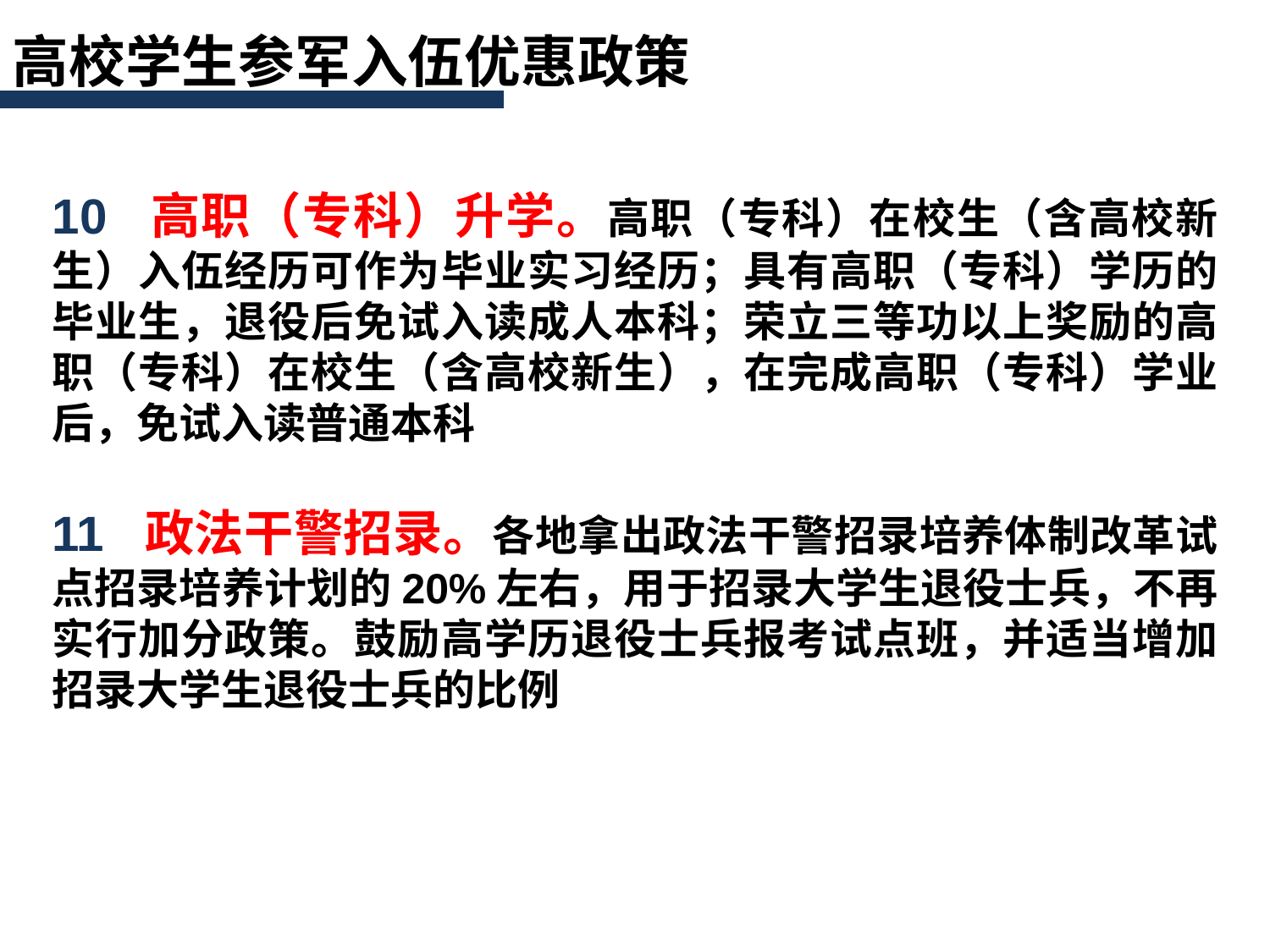

高校学生参军入伍优惠政策
10  高职（专科）升学。高职（专科）在校生（含高校新生）入伍经历可作为毕业实习经历；具有高职（专科）学历的毕业生，退役后免试入读成人本科；荣立三等功以上奖励的高职（专科）在校生（含高校新生），在完成高职（专科）学业后，免试入读普通本科
11  政法干警招录。各地拿出政法干警招录培养体制改革试点招录培养计划的20%左右，用于招录大学生退役士兵，不再实行加分政策。鼓励高学历退役士兵报考试点班，并适当增加招录大学生退役士兵的比例